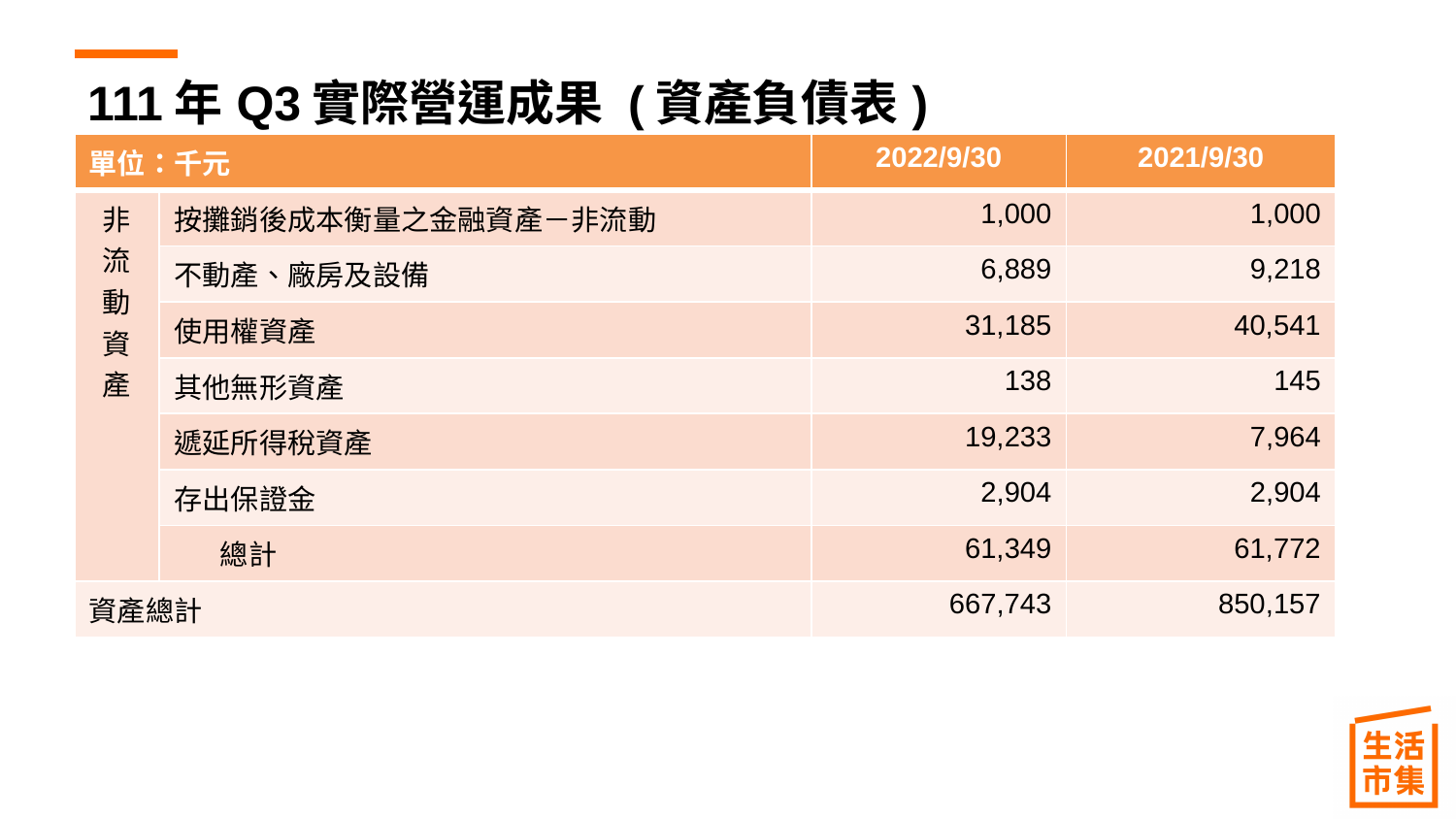

# 111年Q3實際營運成果 (資產負債表)
| 單位：千元 |  | 2022/9/30 | 2021/9/30 |
| --- | --- | --- | --- |
| 非 流動資產 | 按攤銷後成本衡量之金融資產－非流動 | 1,000 | 1,000 |
|  | 不動產、廠房及設備 | 6,889 | 9,218 |
|  | 使用權資產 | 31,185 | 40,541 |
|  | 其他無形資產 | 138 | 145 |
|  | 遞延所得稅資產 | 19,233 | 7,964 |
|  | 存出保證金 | 2,904 | 2,904 |
|  | 總計 | 61,349 | 61,772 |
| 資產總計 |  | 667,743 | 850,157 |